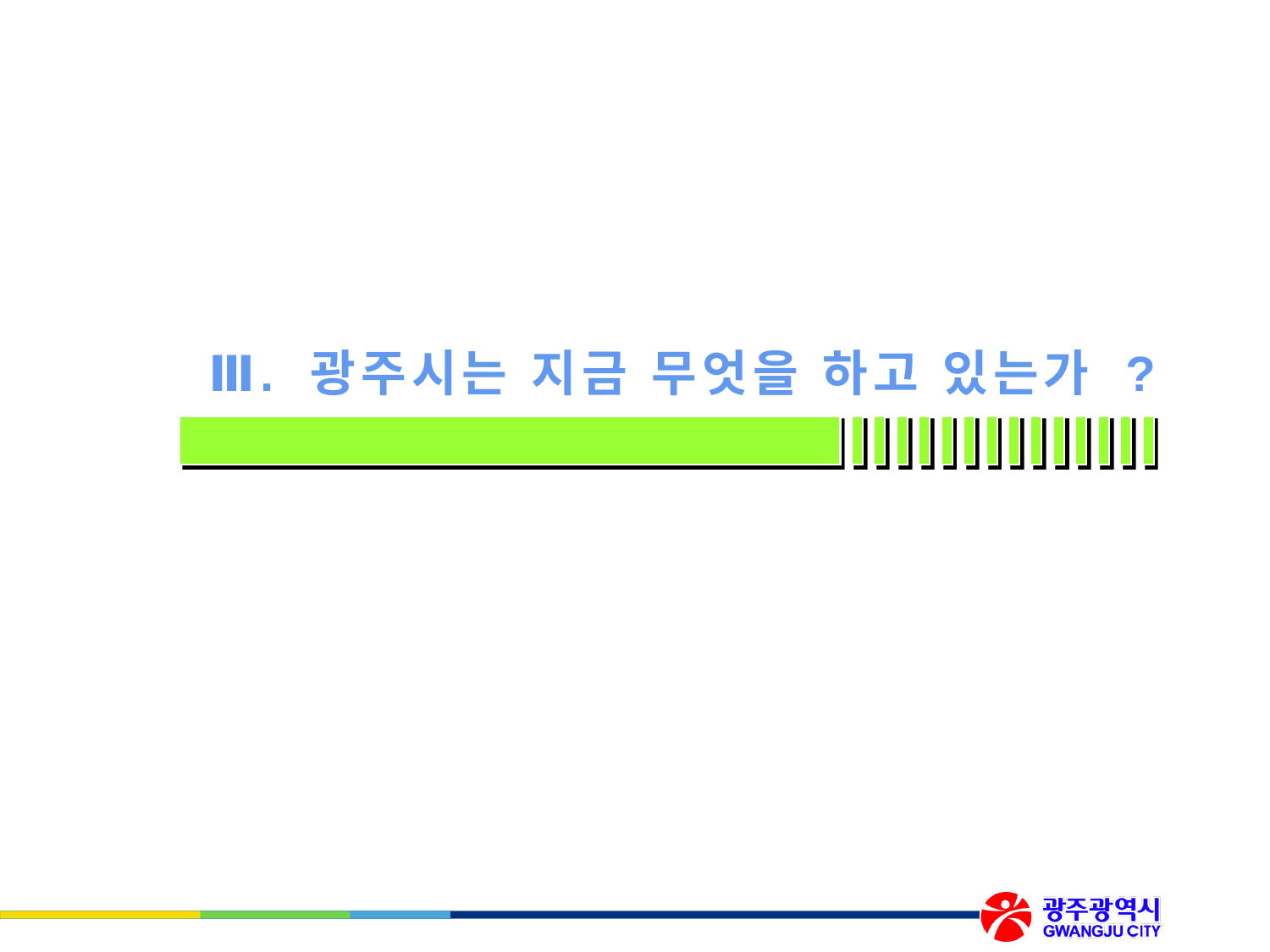

Ⅲ. 광주시는 지금 무엇을 하고 있는가 ?